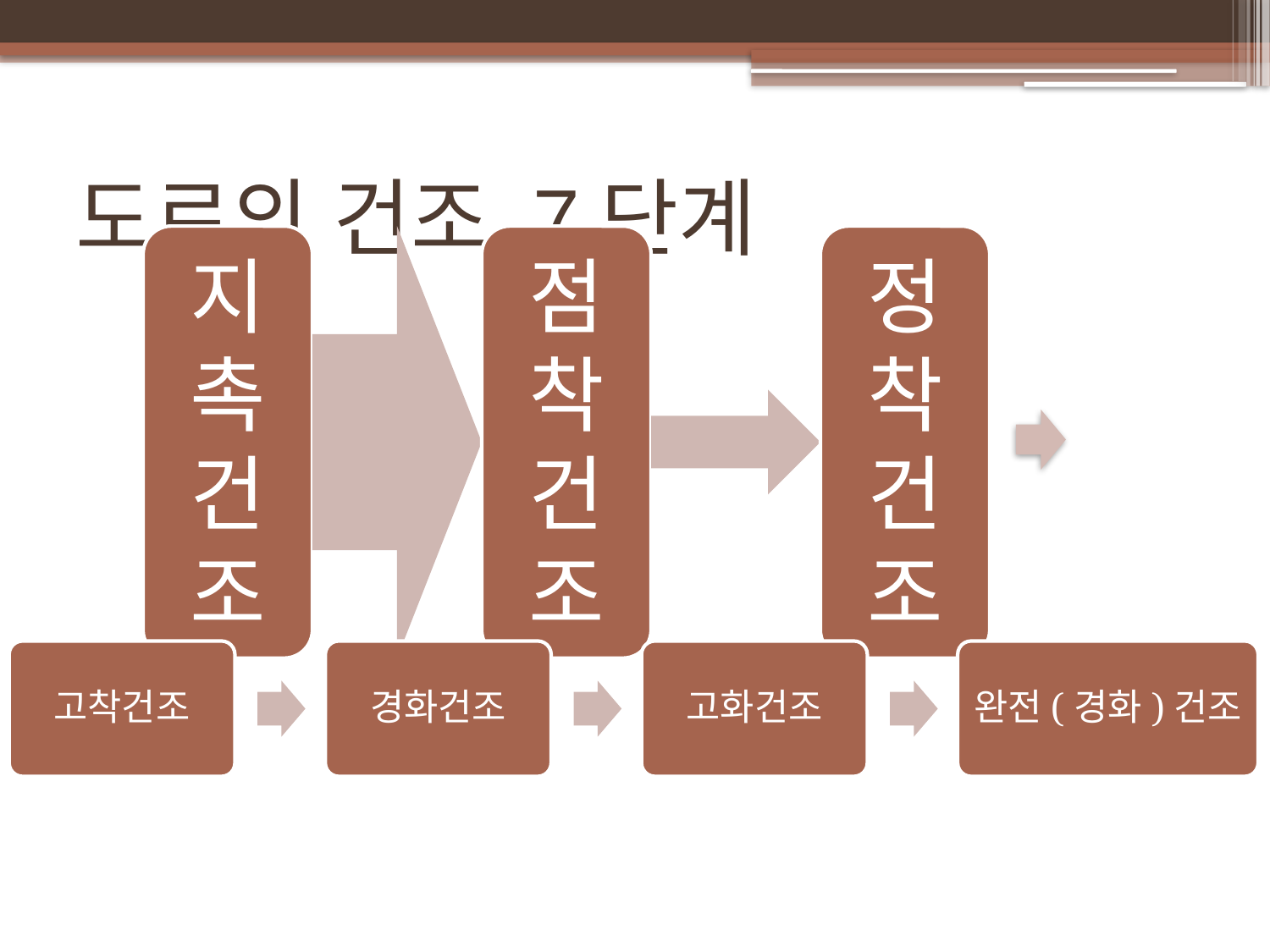

# 도료의 건조 7단계
정착건조

고착건조

경화건조

고화건조

완전(경화)건조